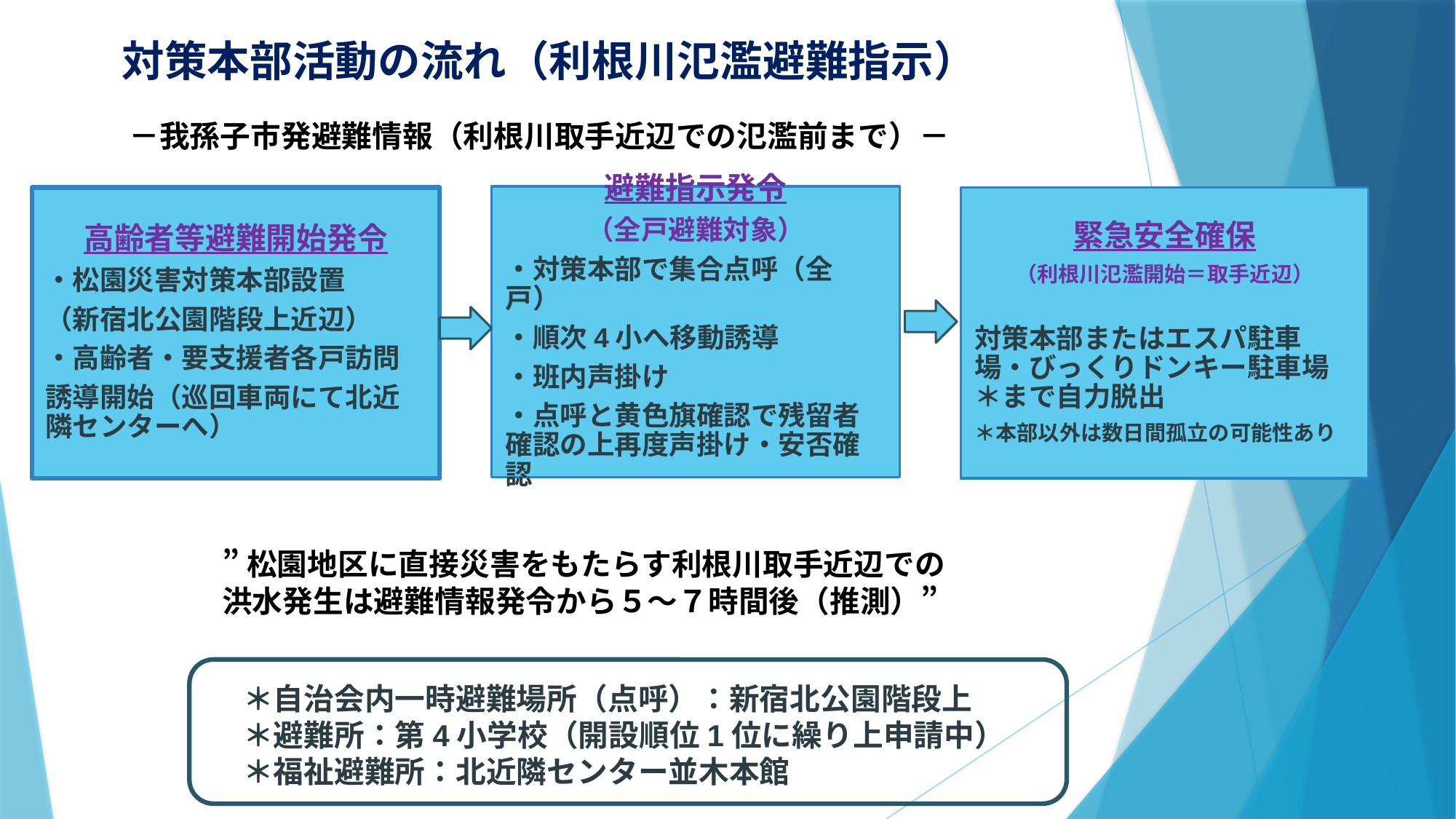

# 対策本部活動の流れ（利根川氾濫避難指示）
　－我孫子市発避難情報（利根川取手近辺での氾濫前まで）－
避難指示発令
（全戸避難対象）
・対策本部で集合点呼（全戸）
・順次4小へ移動誘導
・班内声掛け
・点呼と黄色旗確認で残留者確認の上再度声掛け・安否確認
高齢者等避難開始発令
・松園災害対策本部設置
（新宿北公園階段上近辺）
・高齢者・要支援者各戸訪問
誘導開始（巡回車両にて北近隣センターへ）
緊急安全確保
（利根川氾濫開始＝取手近辺）

対策本部またはエスパ駐車場・びっくりドンキー駐車場＊まで自力脱出
＊本部以外は数日間孤立の可能性あり

”松園地区に直接災害をもたらす利根川取手近辺での
洪水発生は避難情報発令から５～７時間後（推測）”

＊自治会内一時避難場所（点呼）：新宿北公園階段上
＊避難所：第4小学校（開設順位1位に繰り上申請中）
＊福祉避難所：北近隣センター並木本館